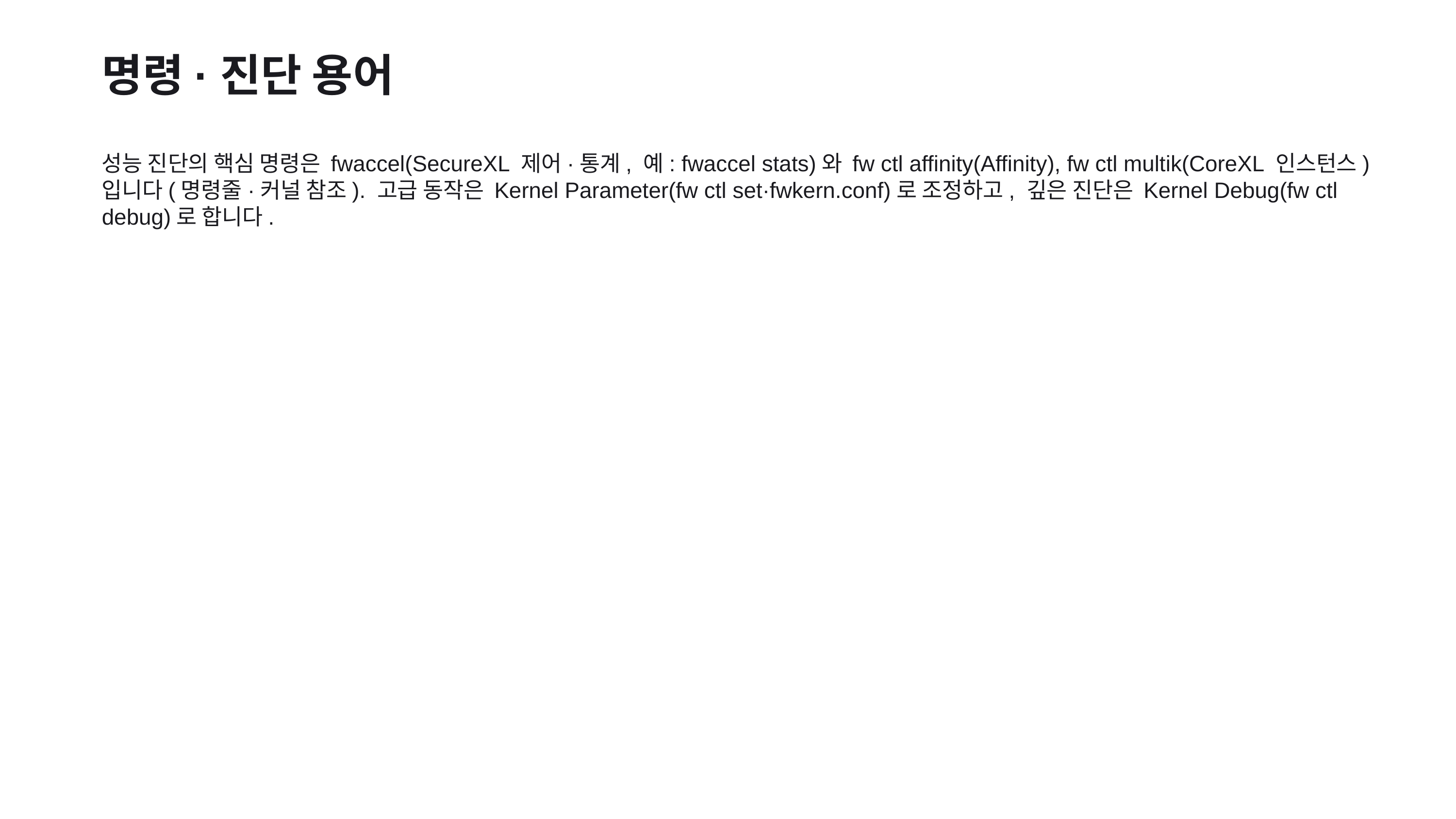

명령·진단 용어
성능 진단의 핵심 명령은 fwaccel(SecureXL 제어·통계, 예: fwaccel stats)와 fw ctl affinity(Affinity), fw ctl multik(CoreXL 인스턴스) 입니다(명령줄·커널 참조). 고급 동작은 Kernel Parameter(fw ctl set·fwkern.conf)로 조정하고, 깊은 진단은 Kernel Debug(fw ctl debug)로 합니다.